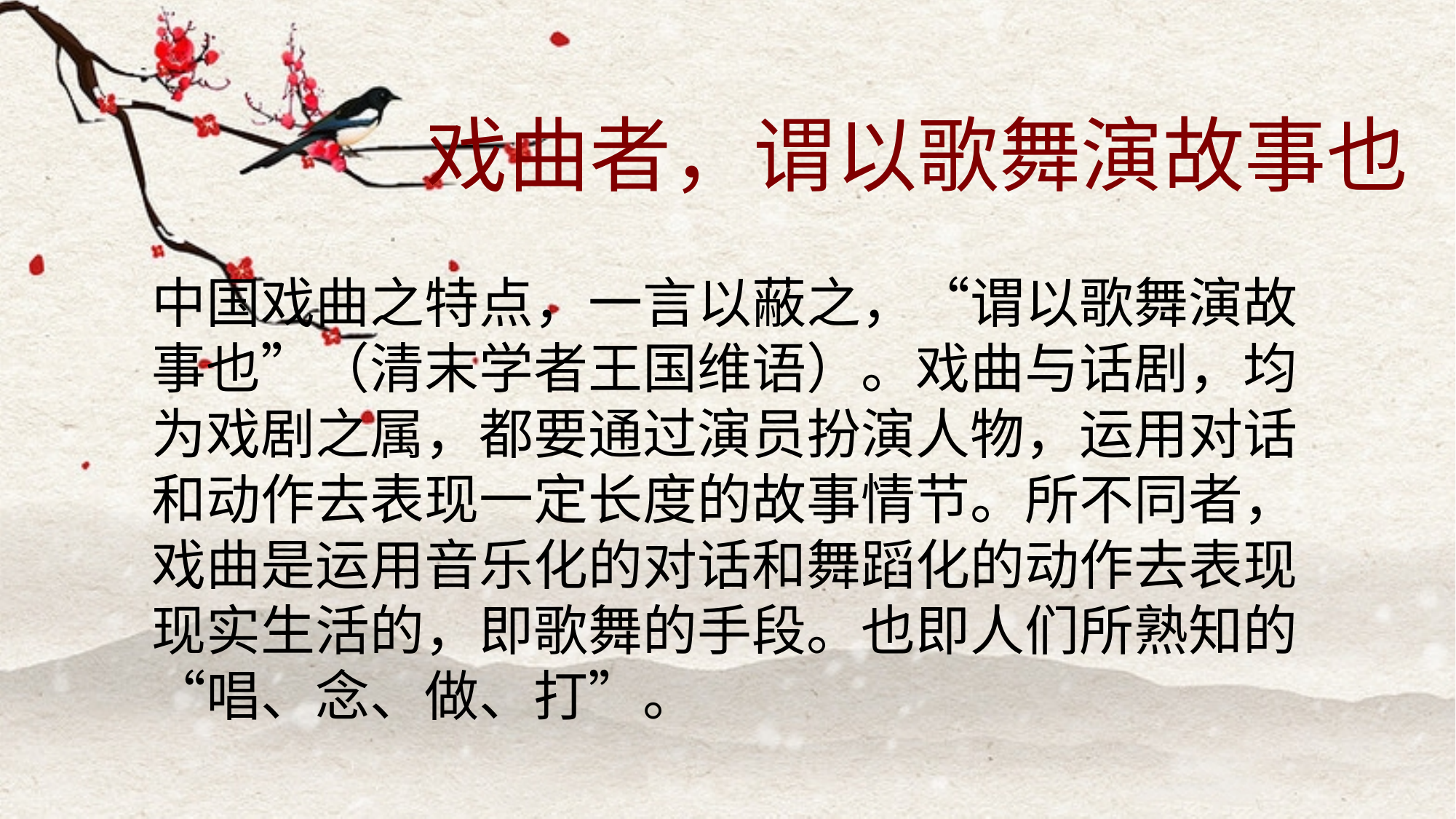

戏曲者，谓以歌舞演故事也
中国戏曲之特点，一言以蔽之，“谓以歌舞演故事也”（清末学者王国维语）。戏曲与话剧，均为戏剧之属，都要通过演员扮演人物，运用对话和动作去表现一定长度的故事情节。所不同者，戏曲是运用音乐化的对话和舞蹈化的动作去表现现实生活的，即歌舞的手段。也即人们所熟知的“唱、念、做、打”。